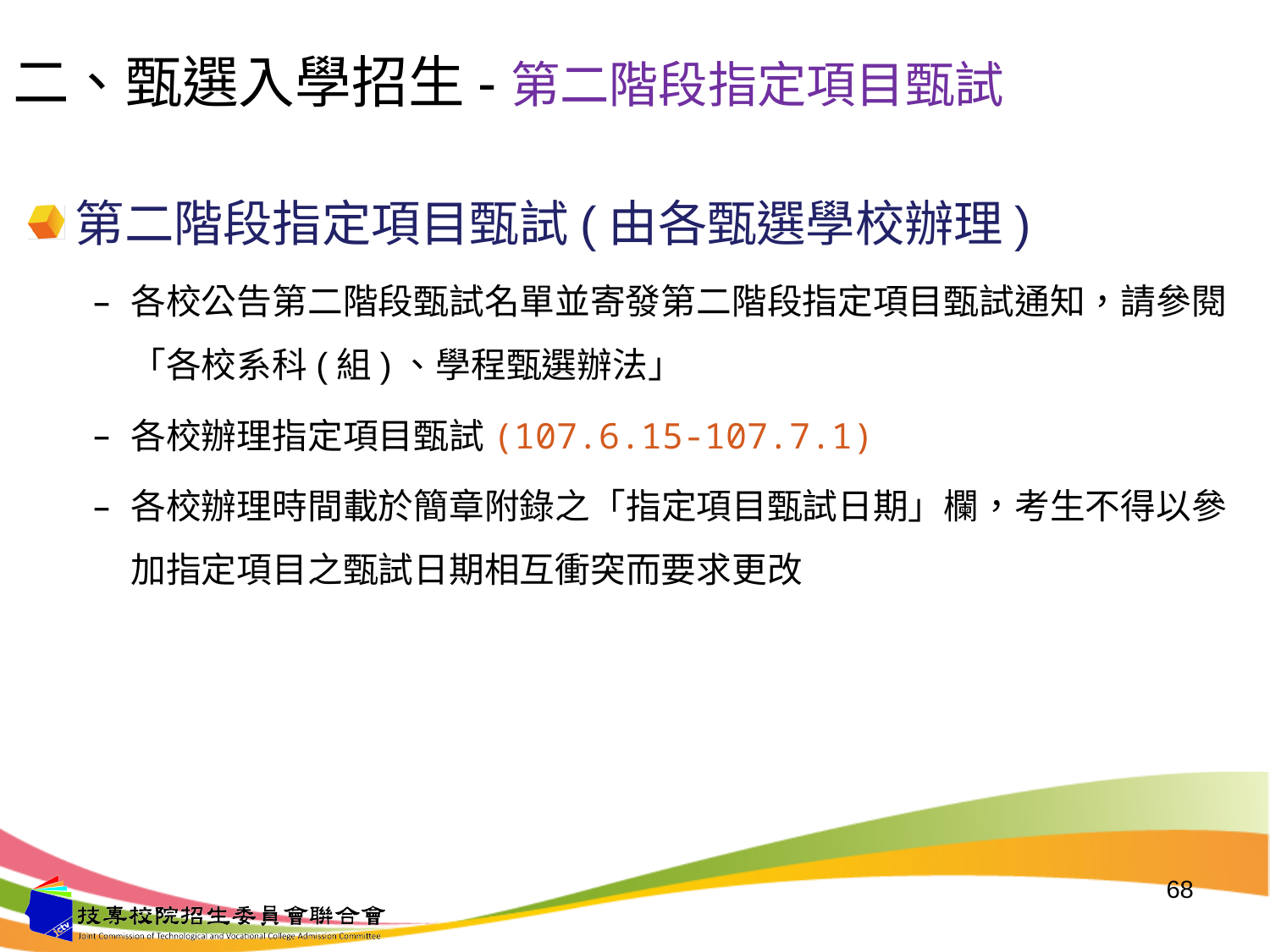

# 二、甄選入學招生-第二階段指定項目甄試
第二階段指定項目甄試(由各甄選學校辦理)
各校公告第二階段甄試名單並寄發第二階段指定項目甄試通知，請參閱「各校系科(組)、學程甄選辦法」
各校辦理指定項目甄試(107.6.15-107.7.1)
各校辦理時間載於簡章附錄之「指定項目甄試日期」欄，考生不得以參加指定項目之甄試日期相互衝突而要求更改

68